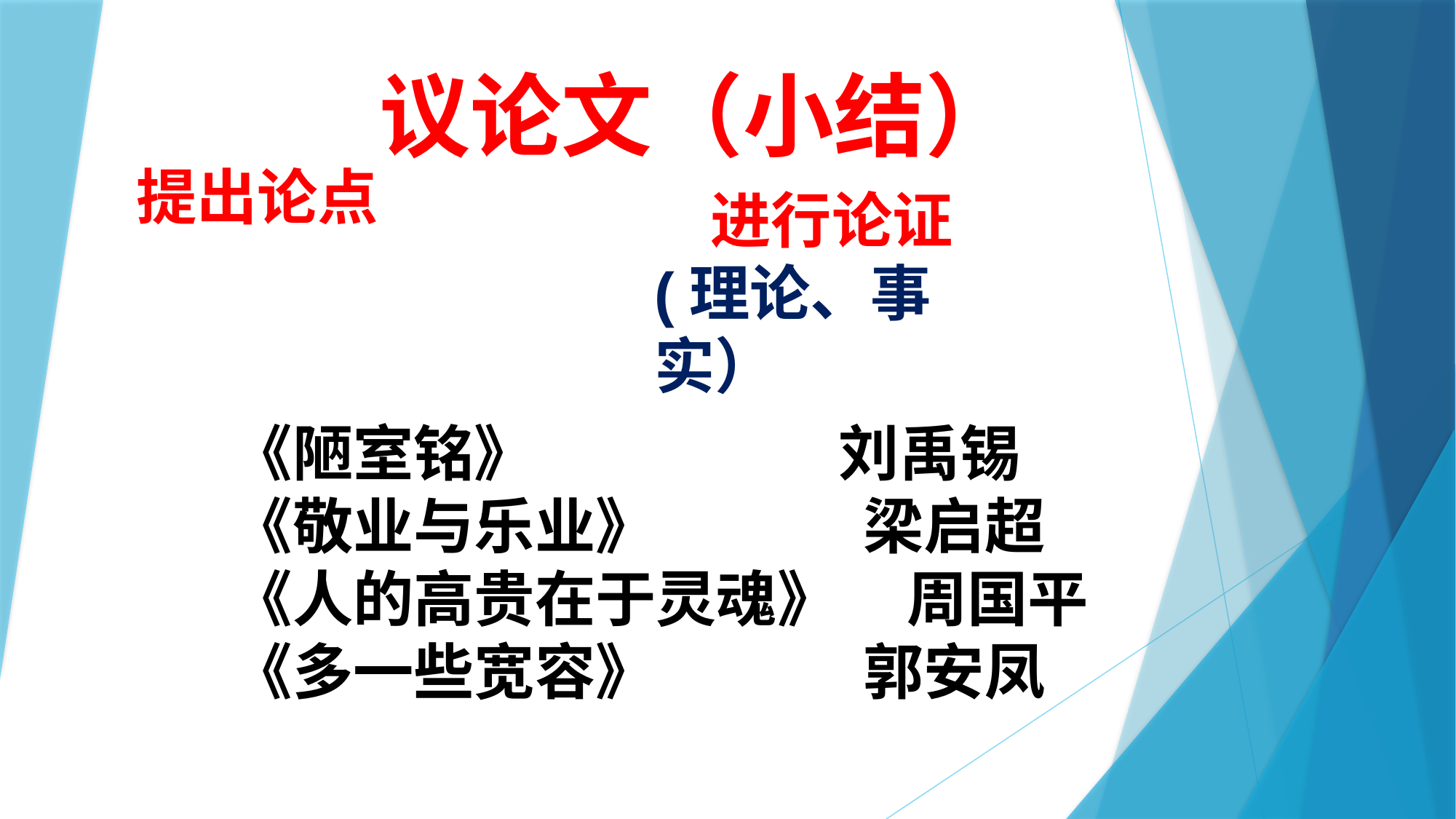

议论文（小结）
   进行论证
(理论、事实）
    提出论点

#

《陋室铭》                      刘禹锡
《敬业与乐业》               梁启超
《人的高贵在于灵魂》     周国平
《多一些宽容》               郭安凤